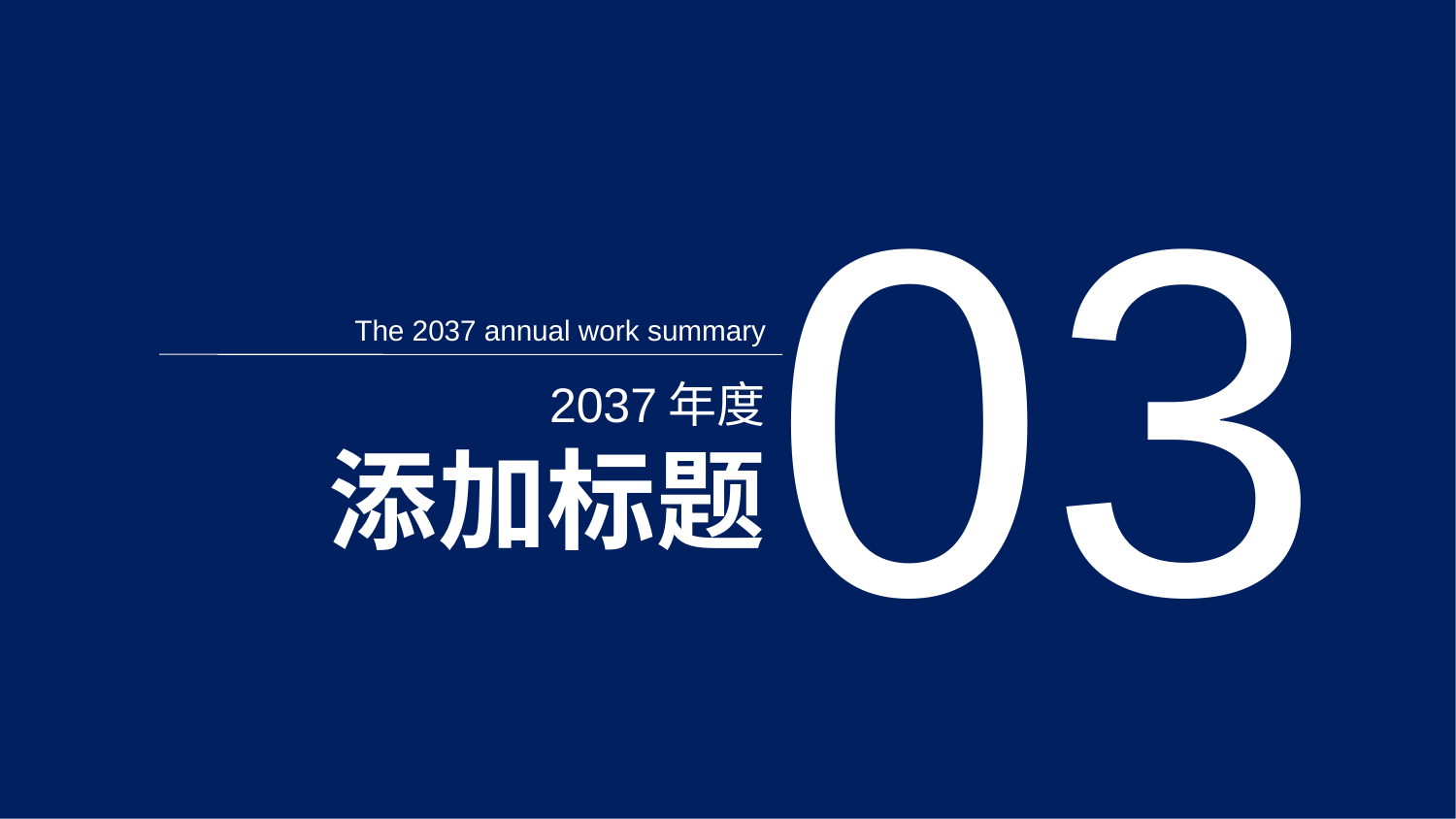

03
The 2037 annual work summary

2037年度
添加标题